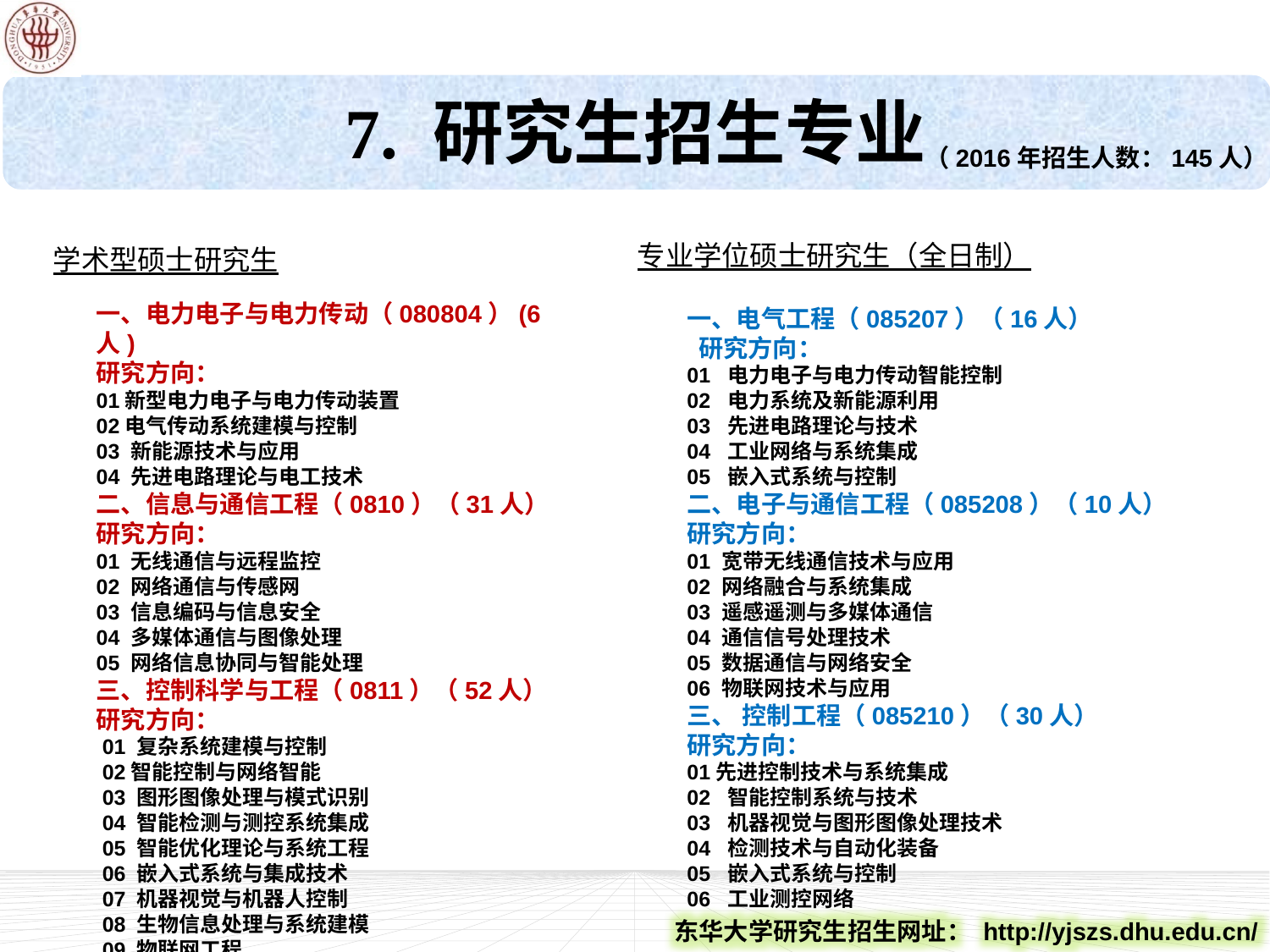

7. 研究生招生专业
（2016年招生人数：145人）
专业学位硕士研究生（全日制）
学术型硕士研究生
一、电力电子与电力传动（080804）(6人)
研究方向：
01新型电力电子与电力传动装置
02电气传动系统建模与控制
03 新能源技术与应用
04 先进电路理论与电工技术
二、信息与通信工程（0810）（31人）
研究方向：
01 无线通信与远程监控
02 网络通信与传感网
03 信息编码与信息安全
04 多媒体通信与图像处理
05 网络信息协同与智能处理
三、控制科学与工程（0811）（52人）
研究方向：
 01 复杂系统建模与控制
 02智能控制与网络智能
 03 图形图像处理与模式识别
 04 智能检测与测控系统集成
 05 智能优化理论与系统工程
 06 嵌入式系统与集成技术
 07 机器视觉与机器人控制
 08 生物信息处理与系统建模
 09 物联网工程
一、电气工程（085207）（16人）
 研究方向：
01  电力电子与电力传动智能控制 
02  电力系统及新能源利用 
03  先进电路理论与技术
04  工业网络与系统集成 
05  嵌入式系统与控制
二、电子与通信工程（085208）（10人）
研究方向：
01 宽带无线通信技术与应用
02 网络融合与系统集成
03 遥感遥测与多媒体通信
04 通信信号处理技术
05 数据通信与网络安全
06 物联网技术与应用
三、 控制工程（085210）（30人）
研究方向：
01先进控制技术与系统集成 
02  智能控制系统与技术
03  机器视觉与图形图像处理技术 
04  检测技术与自动化装备 
05  嵌入式系统与控制
06  工业测控网络